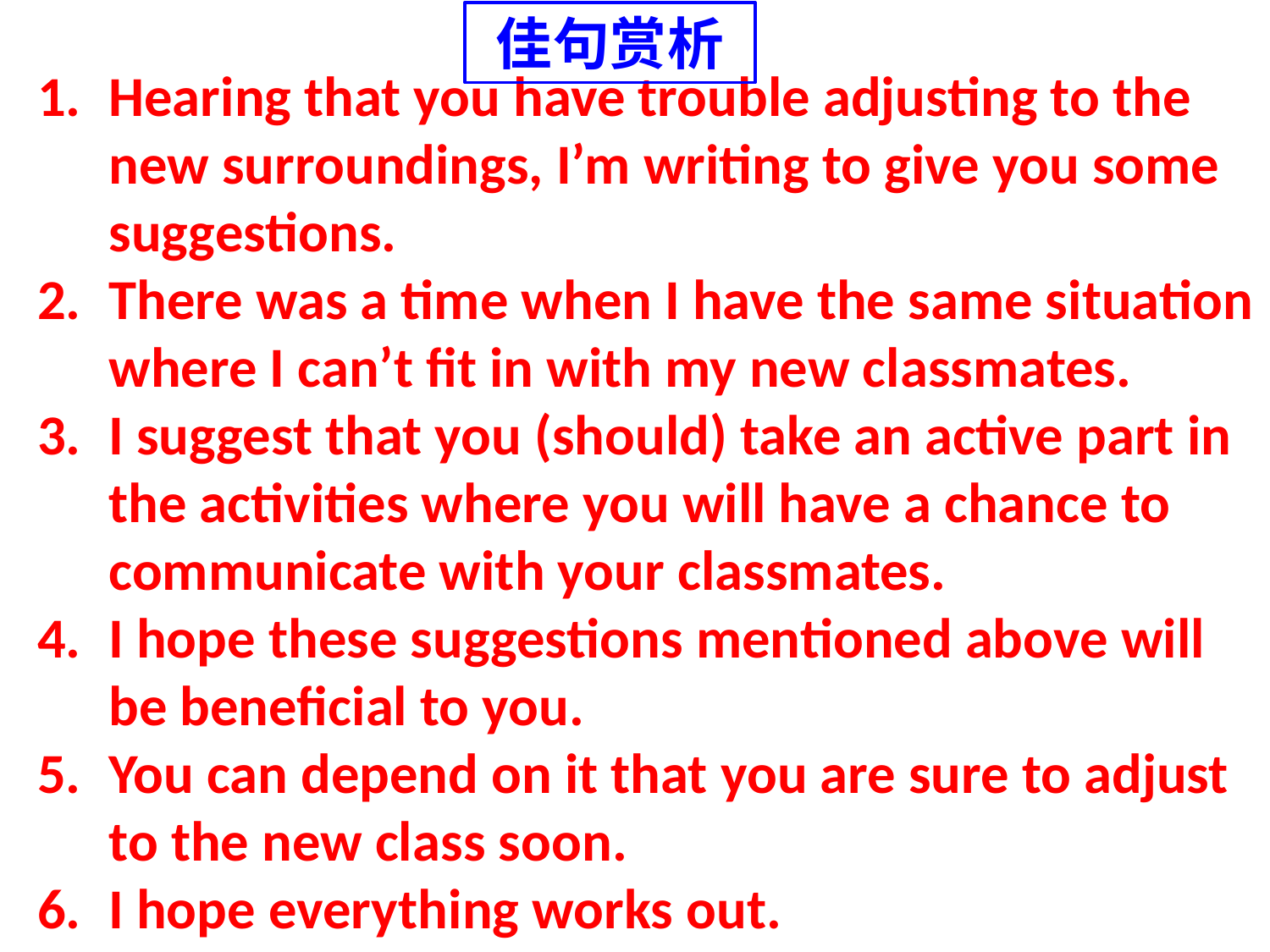

佳句赏析
Hearing that you have trouble adjusting to the new surroundings, I’m writing to give you some suggestions.
There was a time when I have the same situation where I can’t fit in with my new classmates.
I suggest that you (should) take an active part in the activities where you will have a chance to communicate with your classmates.
I hope these suggestions mentioned above will be beneficial to you.
You can depend on it that you are sure to adjust to the new class soon.
I hope everything works out.